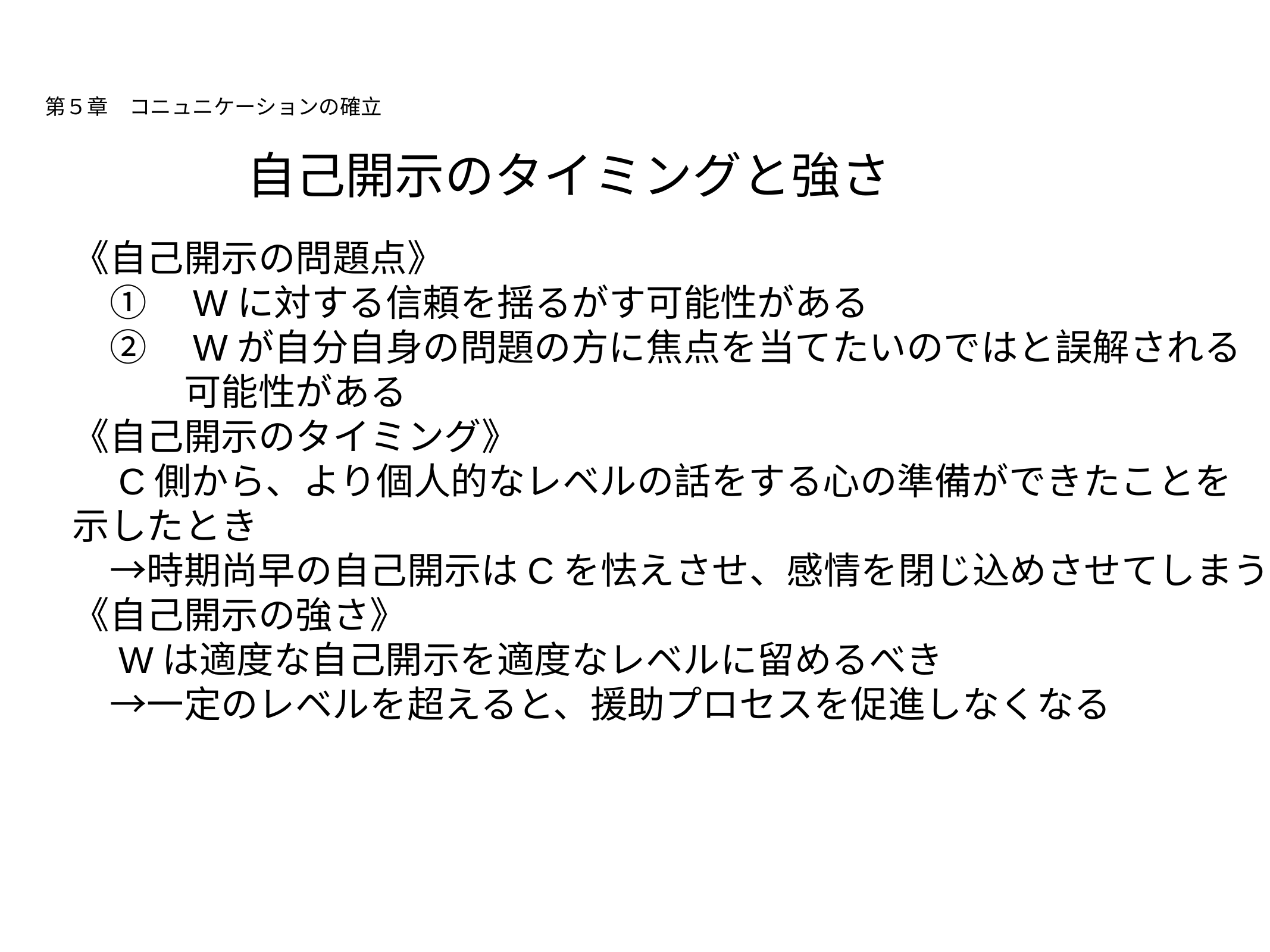

# 第５章　コニュニケーションの確立

自己開示のタイミングと強さ
《自己開示の問題点》
　①　Wに対する信頼を揺るがす可能性がある
　②　Wが自分自身の問題の方に焦点を当てたいのではと誤解される
　　　可能性がある
《自己開示のタイミング》
　C側から、より個人的なレベルの話をする心の準備ができたことを
示したとき
　→時期尚早の自己開示はCを怯えさせ、感情を閉じ込めさせてしまう
《自己開示の強さ》
　Wは適度な自己開示を適度なレベルに留めるべき
　→一定のレベルを超えると、援助プロセスを促進しなくなる